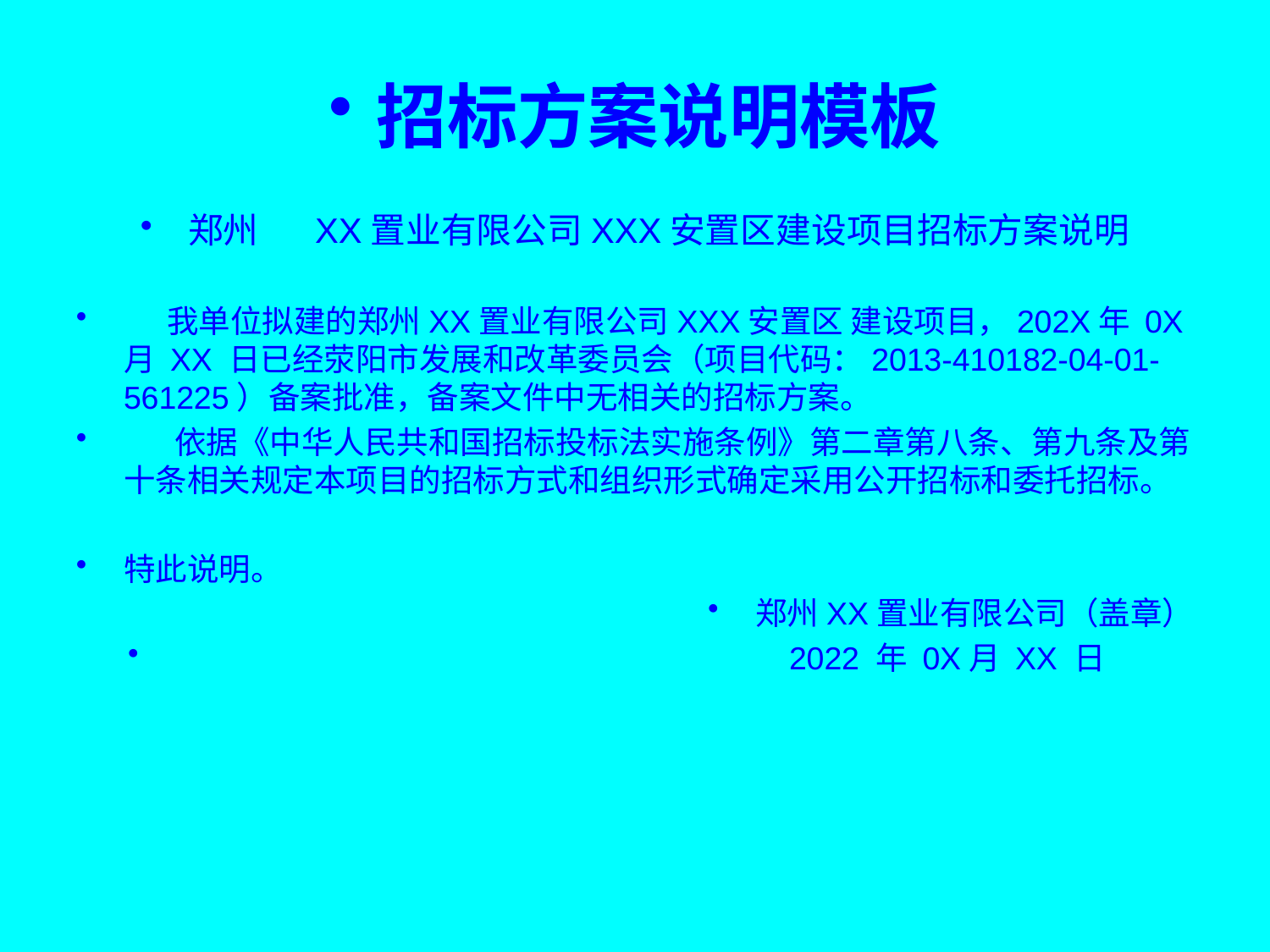

招标方案说明模板

郑州	XX置业有限公司XXX安置区建设项目招标方案说明

     我单位拟建的郑州XX置业有限公司XXX安置区 建设项目，202X年 0X月 XX 日已经荥阳市发展和改革委员会（项目代码：2013-410182-04-01-561225）备案批准，备案文件中无相关的招标方案。
      依据《中华人民共和国招标投标法实施条例》第二章第八条、第九条及第十条相关规定本项目的招标方式和组织形式确定采用公开招标和委托招标。

特此说明。
郑州XX置业有限公司（盖章）
                                                                     2022 年 0X月 XX 日